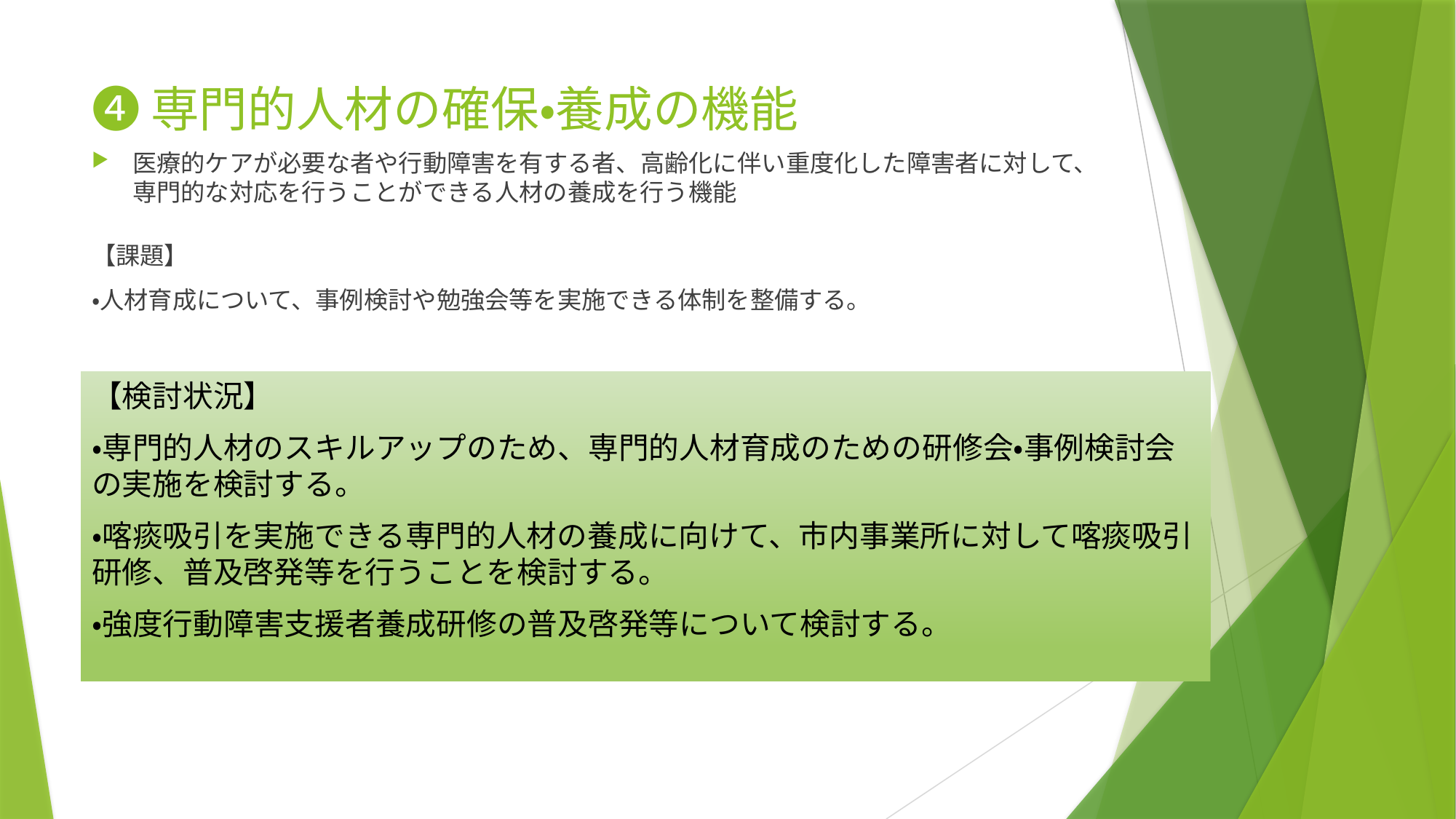

# ❹専門的人材の確保・養成の機能
医療的ケアが必要な者や行動障害を有する者、高齢化に伴い重度化した障害者に対して、専門的な対応を行うことができる人材の養成を行う機能
【課題】
・人材育成について、事例検討や勉強会等を実施できる体制を整備する。
【検討状況】
・専門的人材のスキルアップのため、専門的人材育成のための研修会・事例検討会の実施を検討する。
・喀痰吸引を実施できる専門的人材の養成に向けて、市内事業所に対して喀痰吸引研修、普及啓発等を行うことを検討する。
・強度行動障害支援者養成研修の普及啓発等について検討する。